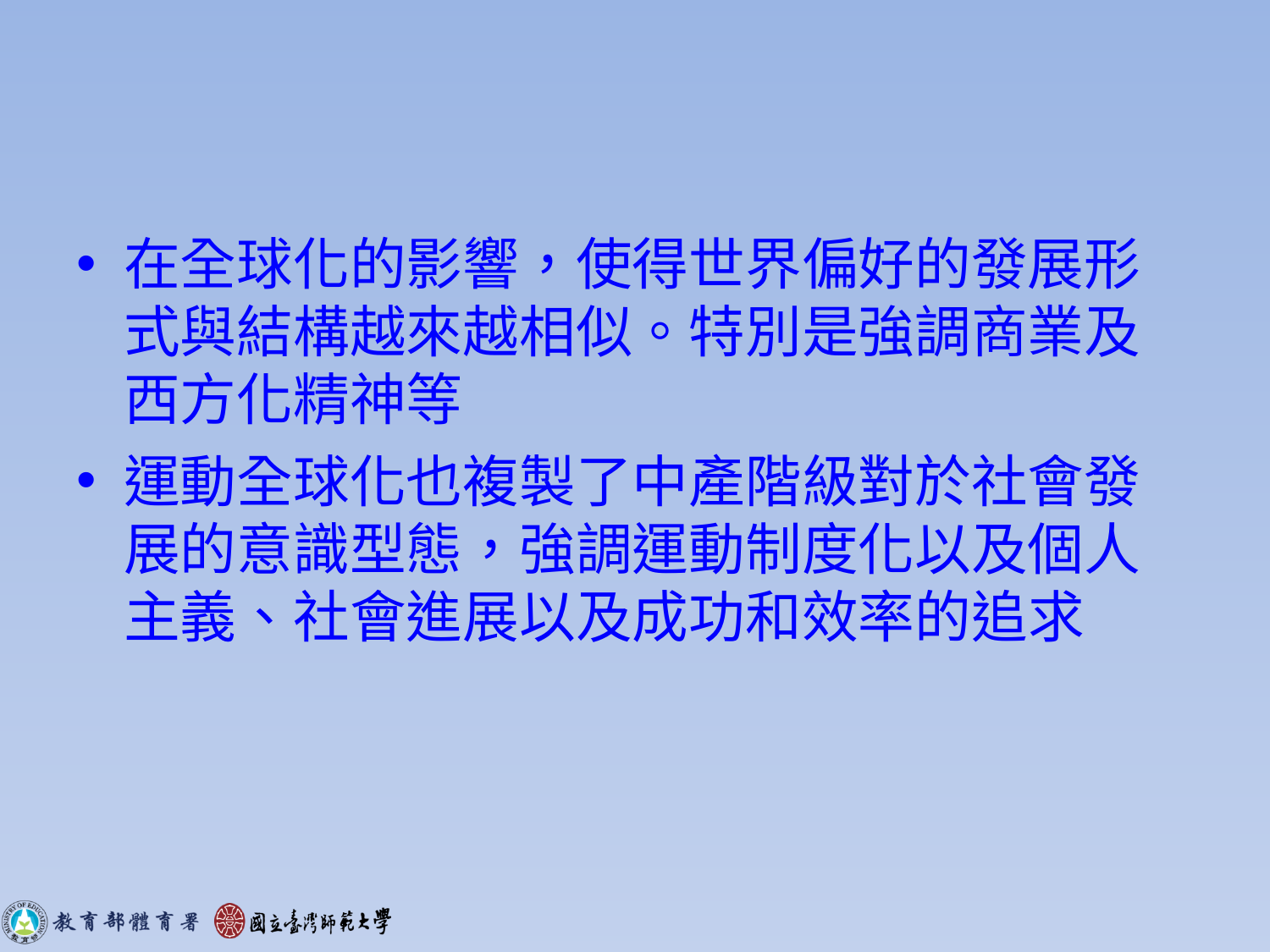

#
在全球化的影響，使得世界偏好的發展形式與結構越來越相似。特別是強調商業及西方化精神等
運動全球化也複製了中產階級對於社會發展的意識型態，強調運動制度化以及個人主義、社會進展以及成功和效率的追求